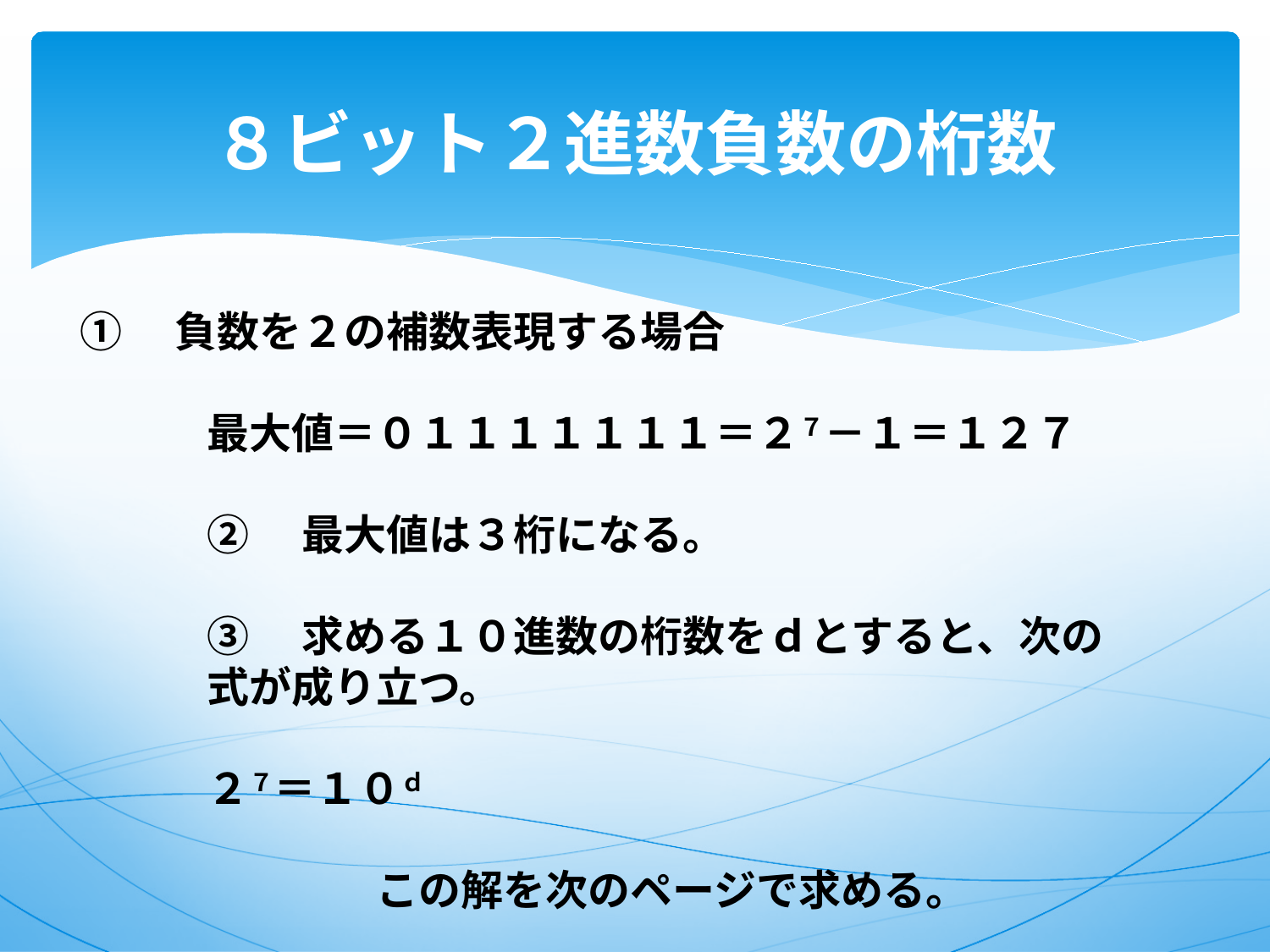

# ８ビット２進数負数の桁数
①　負数を２の補数表現する場合

最大値＝０１１１１１１１＝２７－１＝１２７

②　最大値は３桁になる。

③　求める１０進数の桁数をｄとすると、次の式が成り立つ。

２７＝１０ｄ

　　　　この解を次のページで求める。